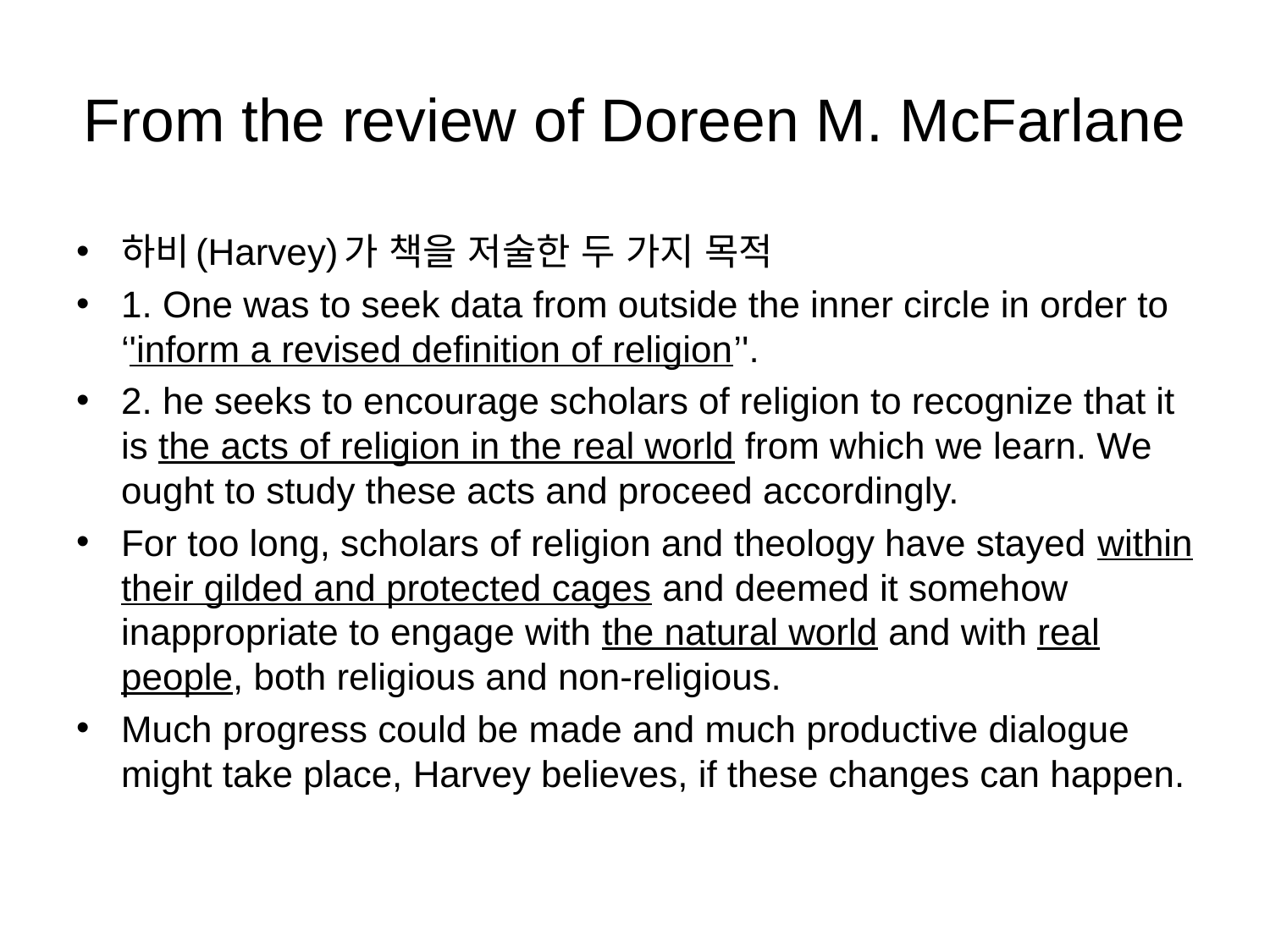

# From the review of Doreen M. McFarlane
하비(Harvey)가 책을 저술한 두 가지 목적
1. One was to seek data from outside the inner circle in order to ‘'inform a revised definition of religion’'.
2. he seeks to encourage scholars of religion to recognize that it is the acts of religion in the real world from which we learn. We ought to study these acts and proceed accordingly.
For too long, scholars of religion and theology have stayed within their gilded and protected cages and deemed it somehow inappropriate to engage with the natural world and with real people, both religious and non-religious.
Much progress could be made and much productive dialogue might take place, Harvey believes, if these changes can happen.